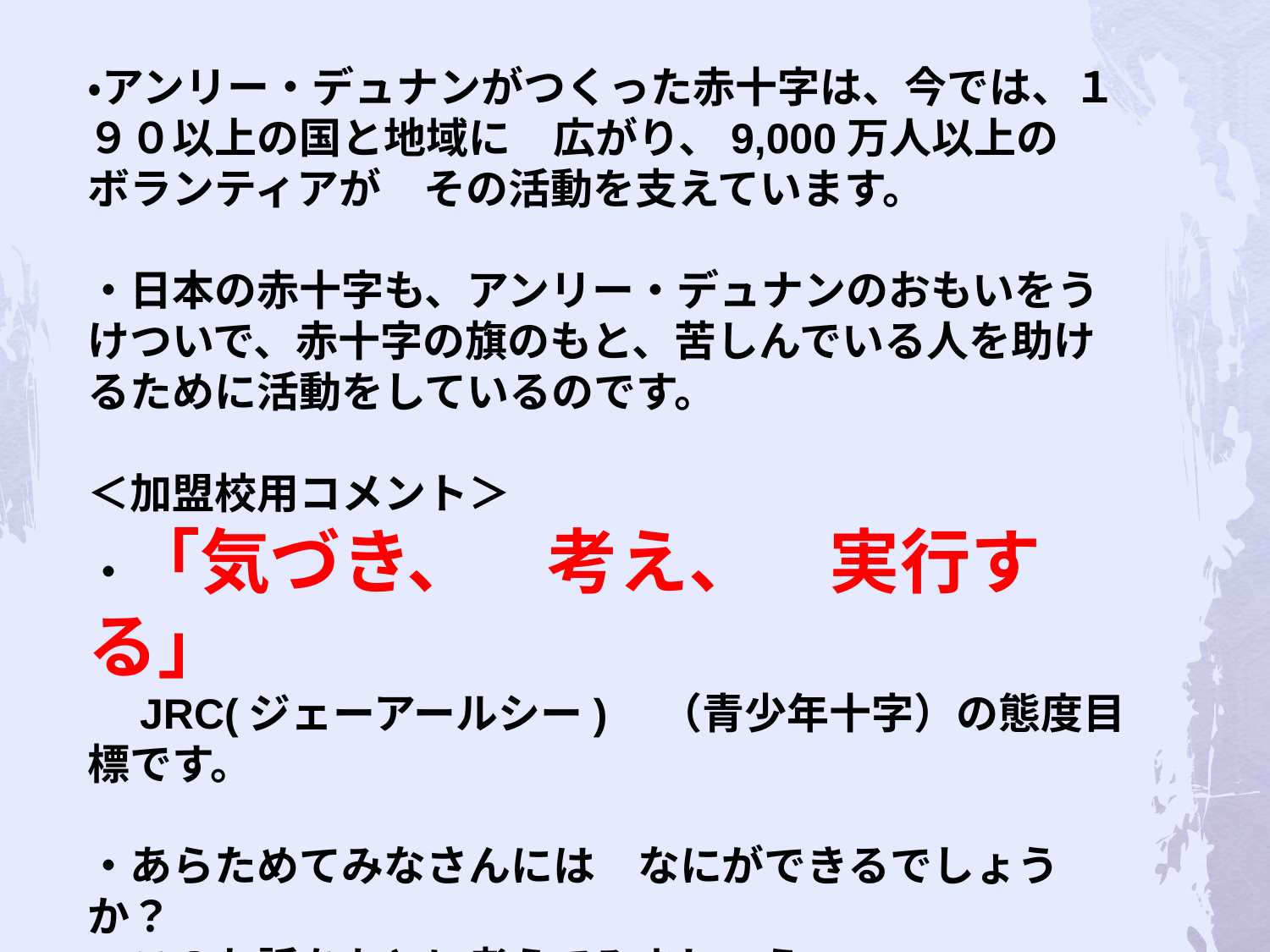

・アンリー・デュナンがつくった赤十字は、今では、１９０以上の国と地域に　広がり、9,000万人以上の　ボランティアが　その活動を支えています。

・日本の赤十字も、アンリー・デュナンのおもいをうけついで、赤十字の旗のもと、苦しんでいる人を助けるために活動をしているのです。

＜加盟校用コメント＞
・「気づき、　考え、　実行する」
　JRC(ジェーアールシー)　（青少年十字）の態度目標です。

・あらためてみなさんには　なにができるでしょうか？
・このお話をもとに考えてみましょう。